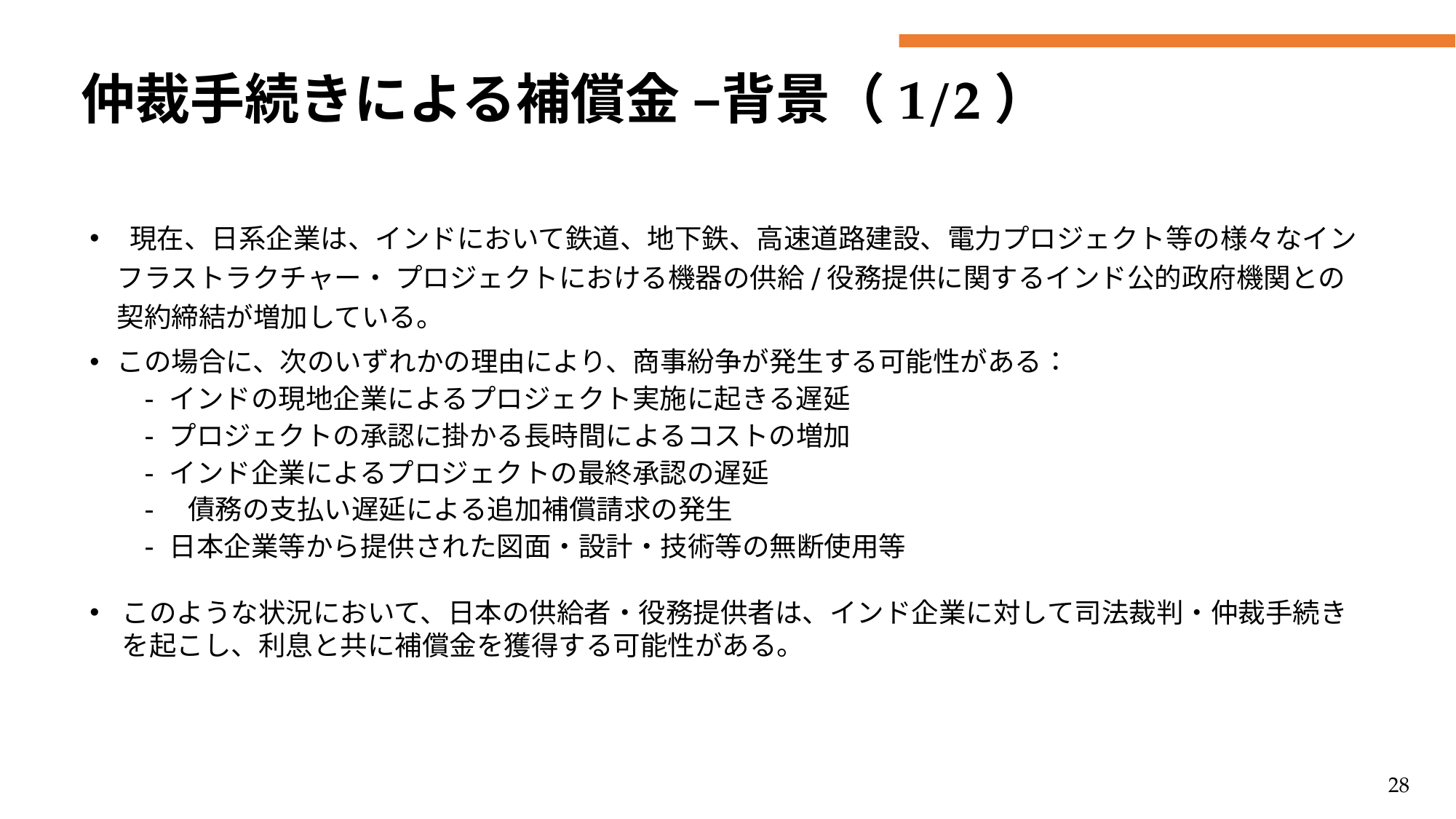

# 仲裁手続きによる補償金 –背景（1/2）
 現在、日系企業は、インドにおいて鉄道、地下鉄、高速道路建設、電力プロジェクト等の様々なインフラストラクチャー・ プロジェクトにおける機器の供給/役務提供に関するインド公的政府機関との契約締結が増加している。
この場合に、次のいずれかの理由により、商事紛争が発生する可能性がある：
- インドの現地企業によるプロジェクト実施に起きる遅延
- プロジェクトの承認に掛かる長時間によるコストの増加
- インド企業によるプロジェクトの最終承認の遅延
-　債務の支払い遅延による追加補償請求の発生
- 日本企業等から提供された図面・設計・技術等の無断使用等

このような状況において、日本の供給者・役務提供者は、インド企業に対して司法裁判・仲裁手続きを起こし、利息と共に補償金を獲得する可能性がある。
28